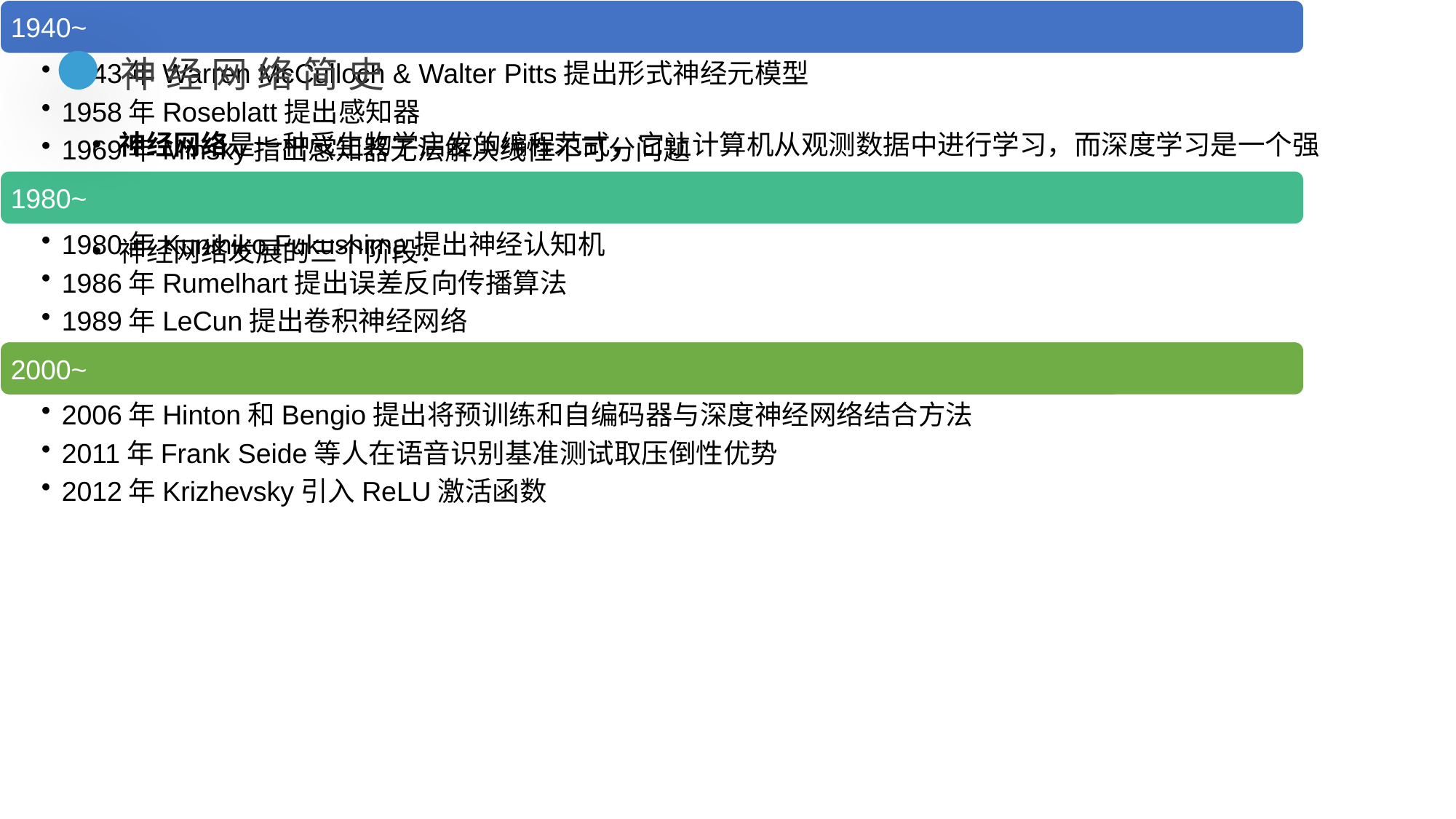

神经网络简史

神经网络是一种受生物学启发的编程范式，它让计算机从观测数据中进行学习，而深度学习是一个强有力的用于神经网络学习的算法集合。
神经网络发展的三个阶段：
1940~
1943年Warren McCulloch & Walter Pitts提出形式神经元模型
1958年Roseblatt提出感知器
1969年Minsky指出感知器无法解决线性不可分问题
1980~
1980年Kunihiko Fukushima提出神经认知机
1986年Rumelhart提出误差反向传播算法
1989年LeCun提出卷积神经网络
2000~
2006年Hinton和Bengio提出将预训练和自编码器与深度神经网络结合方法
2011年Frank Seide等人在语音识别基准测试取压倒性优势
2012年Krizhevsky引入ReLU激活函数